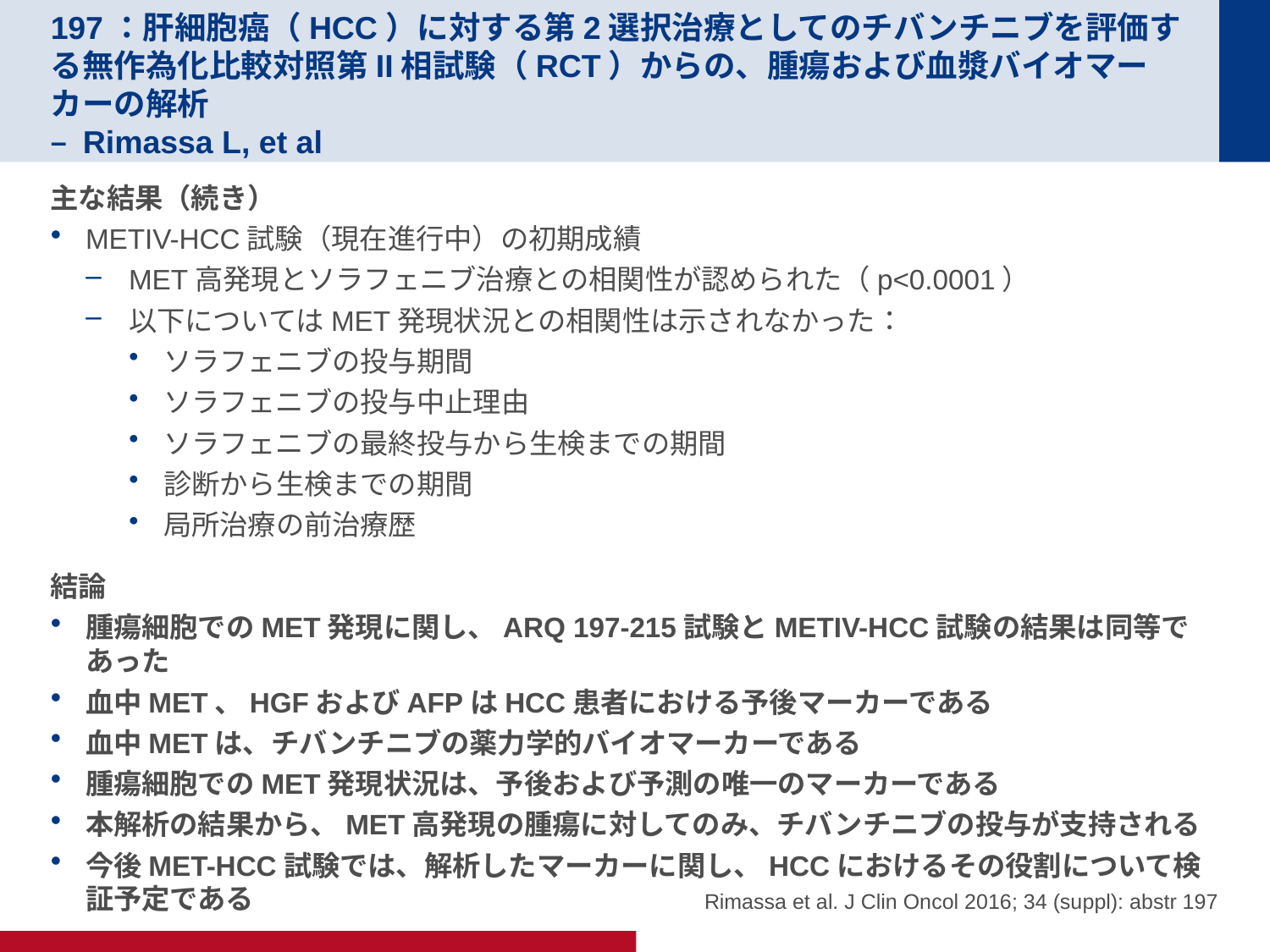

# 197：肝細胞癌（HCC）に対する第2選択治療としてのチバンチニブを評価する無作為化比較対照第II相試験（RCT）からの、腫瘍および血漿バイオマーカーの解析 – Rimassa L, et al
主な結果（続き）
METIV-HCC試験（現在進行中）の初期成績
MET高発現とソラフェニブ治療との相関性が認められた（p<0.0001）
以下についてはMET発現状況との相関性は示されなかった：
ソラフェニブの投与期間
ソラフェニブの投与中止理由
ソラフェニブの最終投与から生検までの期間
診断から生検までの期間
局所治療の前治療歴
結論
腫瘍細胞でのMET発現に関し、ARQ 197-215試験とMETIV-HCC試験の結果は同等であった
血中MET、HGFおよびAFPはHCC患者における予後マーカーである
血中METは、チバンチニブの薬力学的バイオマーカーである
腫瘍細胞でのMET発現状況は、予後および予測の唯一のマーカーである
本解析の結果から、MET高発現の腫瘍に対してのみ、チバンチニブの投与が支持される
今後MET-HCC試験では、解析したマーカーに関し、HCCにおけるその役割について検証予定である
Rimassa et al. J Clin Oncol 2016; 34 (suppl): abstr 197